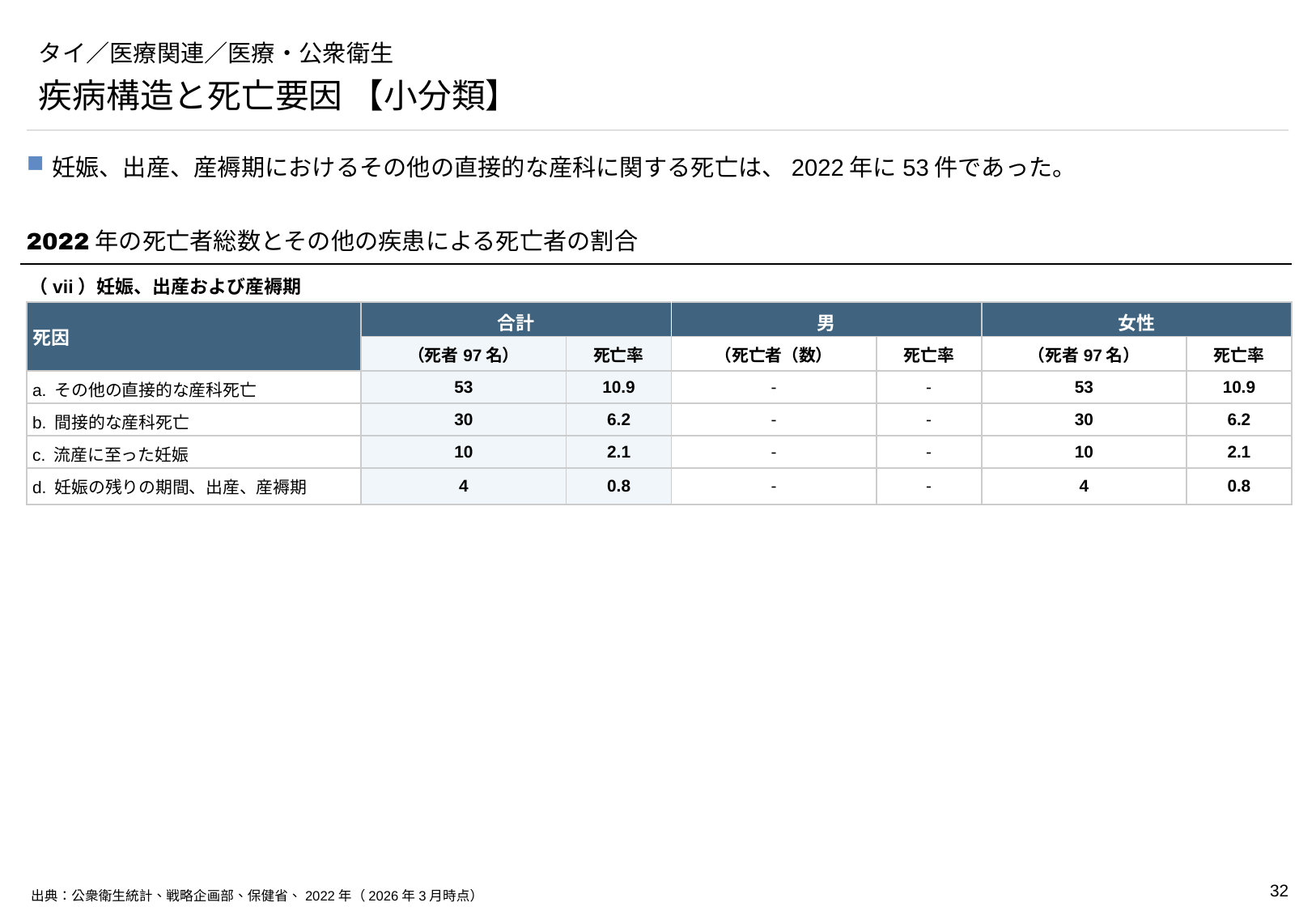

# タイ／医療関連／医療・公衆衛生
疾病構造と死亡要因 【小分類】
妊娠、出産、産褥期におけるその他の直接的な産科に関する死亡は、2022年に53件であった。
2022年の死亡者総数とその他の疾患による死亡者の割合
（vii）妊娠、出産および産褥期
| 死因 | 合計 |  | 男 |  | 女性 |  |
| --- | --- | --- | --- | --- | --- | --- |
|  | （死者97名） | 死亡率 | （死亡者（数） | 死亡率 | （死者97名） | 死亡率 |
| a. その他の直接的な産科死亡 | 53 | 10.9 | - | - | 53 | 10.9 |
| b. 間接的な産科死亡 | 30 | 6.2 | - | - | 30 | 6.2 |
| c. 流産に至った妊娠 | 10 | 2.1 | - | - | 10 | 2.1 |
| d. 妊娠の残りの期間、出産、産褥期 | 4 | 0.8 | - | - | 4 | 0.8 |
出典：公衆衛生統計、戦略企画部、保健省、2022年（2026年3月時点）